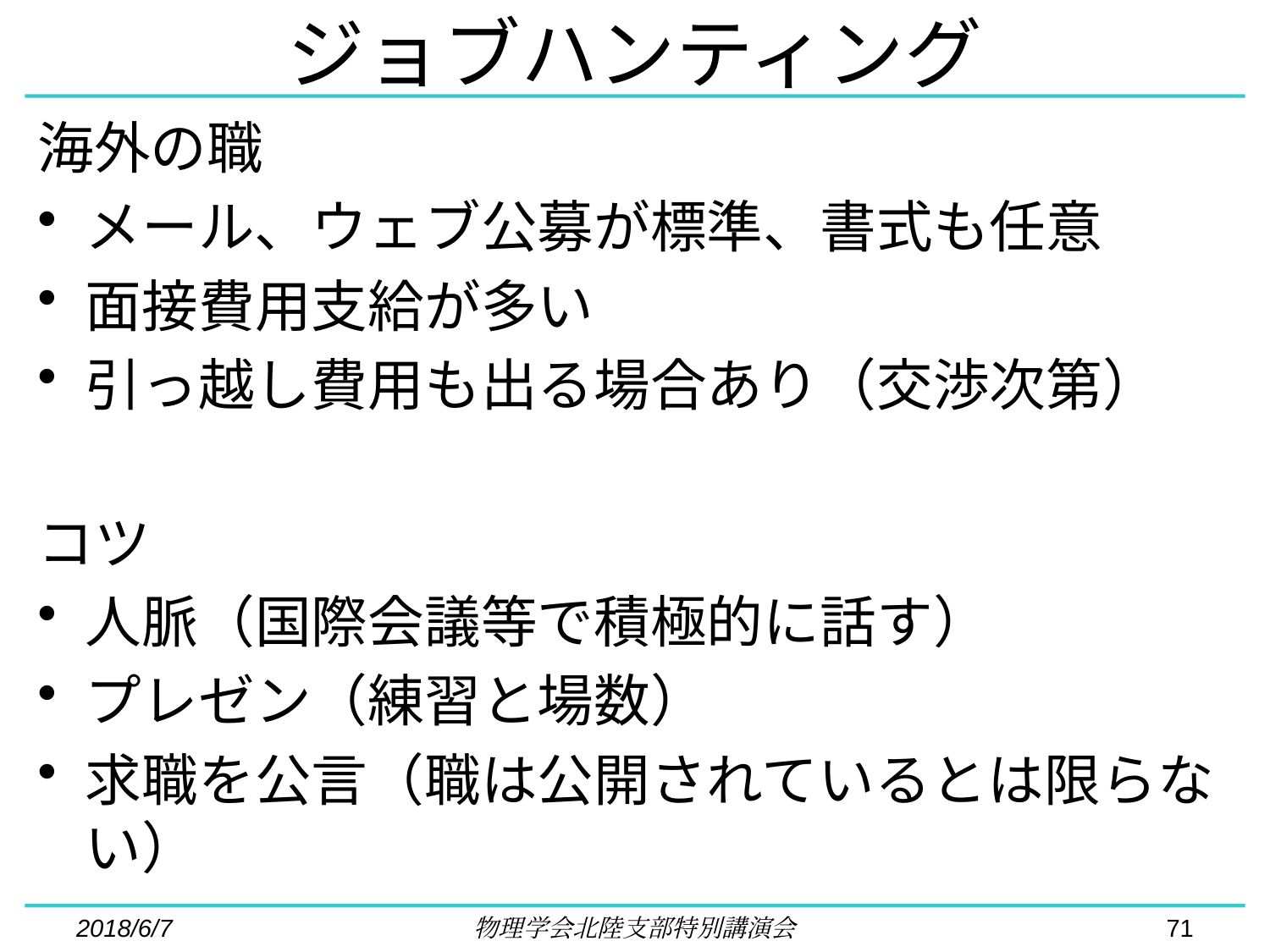

# ジョブハンティング
海外の職
メール、ウェブ公募が標準、書式も任意
面接費用支給が多い
引っ越し費用も出る場合あり（交渉次第）

コツ
人脈（国際会議等で積極的に話す）
プレゼン（練習と場数）
求職を公言（職は公開されているとは限らない）
2018/6/7
物理学会北陸支部特別講演会
71